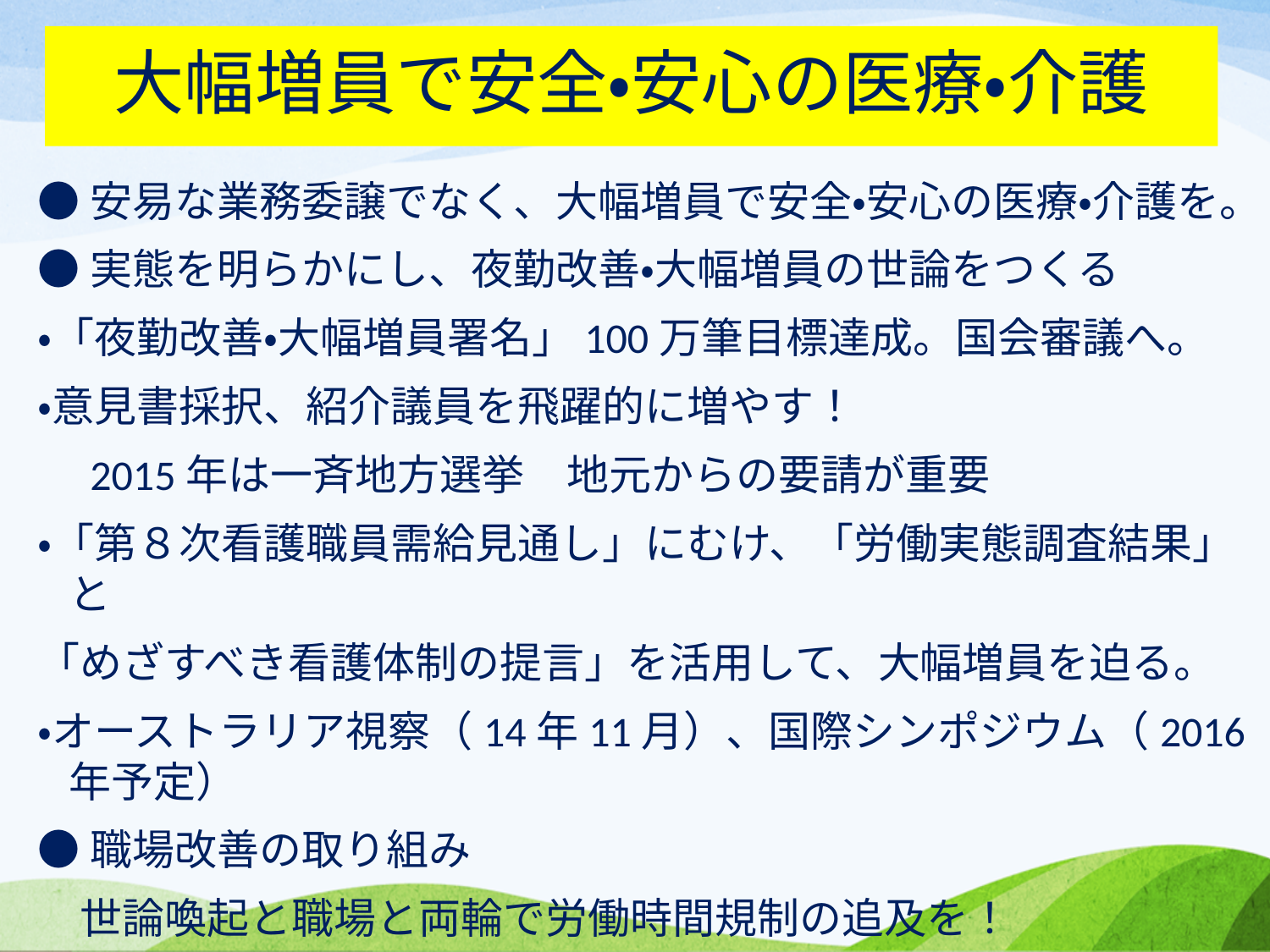

# 大幅増員で安全・安心の医療・介護
●安易な業務委譲でなく、大幅増員で安全・安心の医療・介護を。
●実態を明らかにし、夜勤改善・大幅増員の世論をつくる
・「夜勤改善・大幅増員署名」100万筆目標達成。国会審議へ。
・意見書採択、紹介議員を飛躍的に増やす！
　2015年は一斉地方選挙　地元からの要請が重要
・「第８次看護職員需給見通し」にむけ、「労働実態調査結果」と
「めざすべき看護体制の提言」を活用して、大幅増員を迫る。
・オーストラリア視察（14年11月）、国際シンポジウム（2016年予定）
●職場改善の取り組み
　世論喚起と職場と両輪で労働時間規制の追及を！